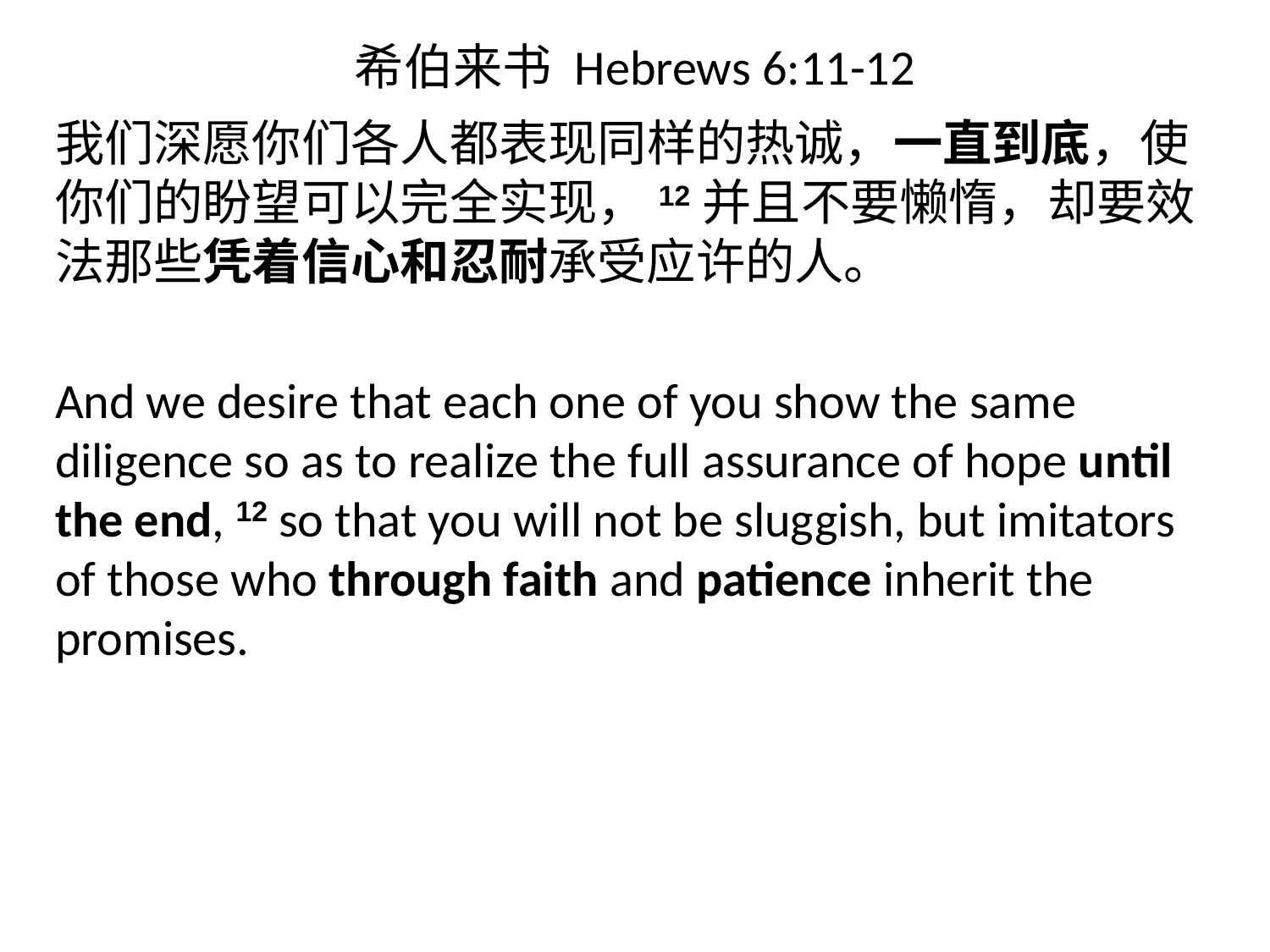

# 希伯来书 Hebrews 6:11-12
我们深愿你们各人都表现同样的热诚，一直到底，使你们的盼望可以完全实现，12并且不要懒惰，却要效法那些凭着信心和忍耐承受应许的人。

And we desire that each one of you show the same diligence so as to realize the full assurance of hope until the end, 12 so that you will not be sluggish, but imitators of those who through faith and patience inherit the promises.